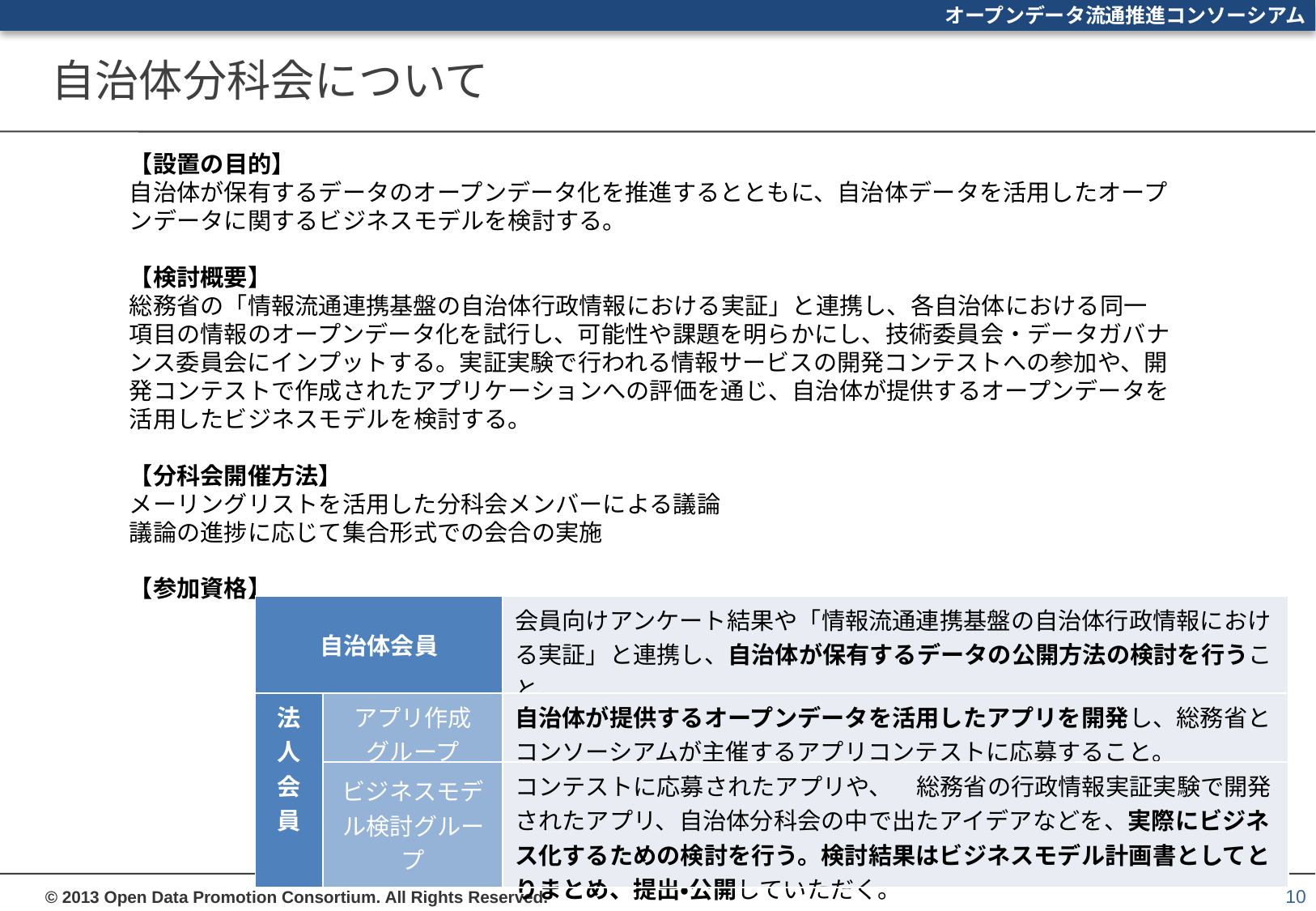

# 自治体分科会について
【設置の目的】
自治体が保有するデータのオープンデータ化を推進するとともに、自治体データを活用したオープンデータに関するビジネスモデルを検討する。

【検討概要】
総務省の「情報流通連携基盤の自治体行政情報における実証」と連携し、各自治体における同一項目の情報のオープンデータ化を試行し、可能性や課題を明らかにし、技術委員会・データガバナンス委員会にインプットする。実証実験で行われる情報サービスの開発コンテストへの参加や、開発コンテストで作成されたアプリケーションへの評価を通じ、自治体が提供するオープンデータを活用したビジネスモデルを検討する。

【分科会開催方法】
メーリングリストを活用した分科会メンバーによる議論
議論の進捗に応じて集合形式での会合の実施

【参加資格】

| 自治体会員 |  | 会員向けアンケート結果や「情報流通連携基盤の自治体行政情報における実証」と連携し、自治体が保有するデータの公開方法の検討を行うこと。 |
| --- | --- | --- |
| 法人会員 | アプリ作成 グループ | 自治体が提供するオープンデータを活用したアプリを開発し、総務省とコンソーシアムが主催するアプリコンテストに応募すること。 |
|  | ビジネスモデル検討グループ | コンテストに応募されたアプリや、　総務省の行政情報実証実験で開発されたアプリ、自治体分科会の中で出たアイデアなどを、実際にビジネス化するための検討を行う。検討結果はビジネスモデル計画書としてとりまとめ、提出・公開していただく。 |
10